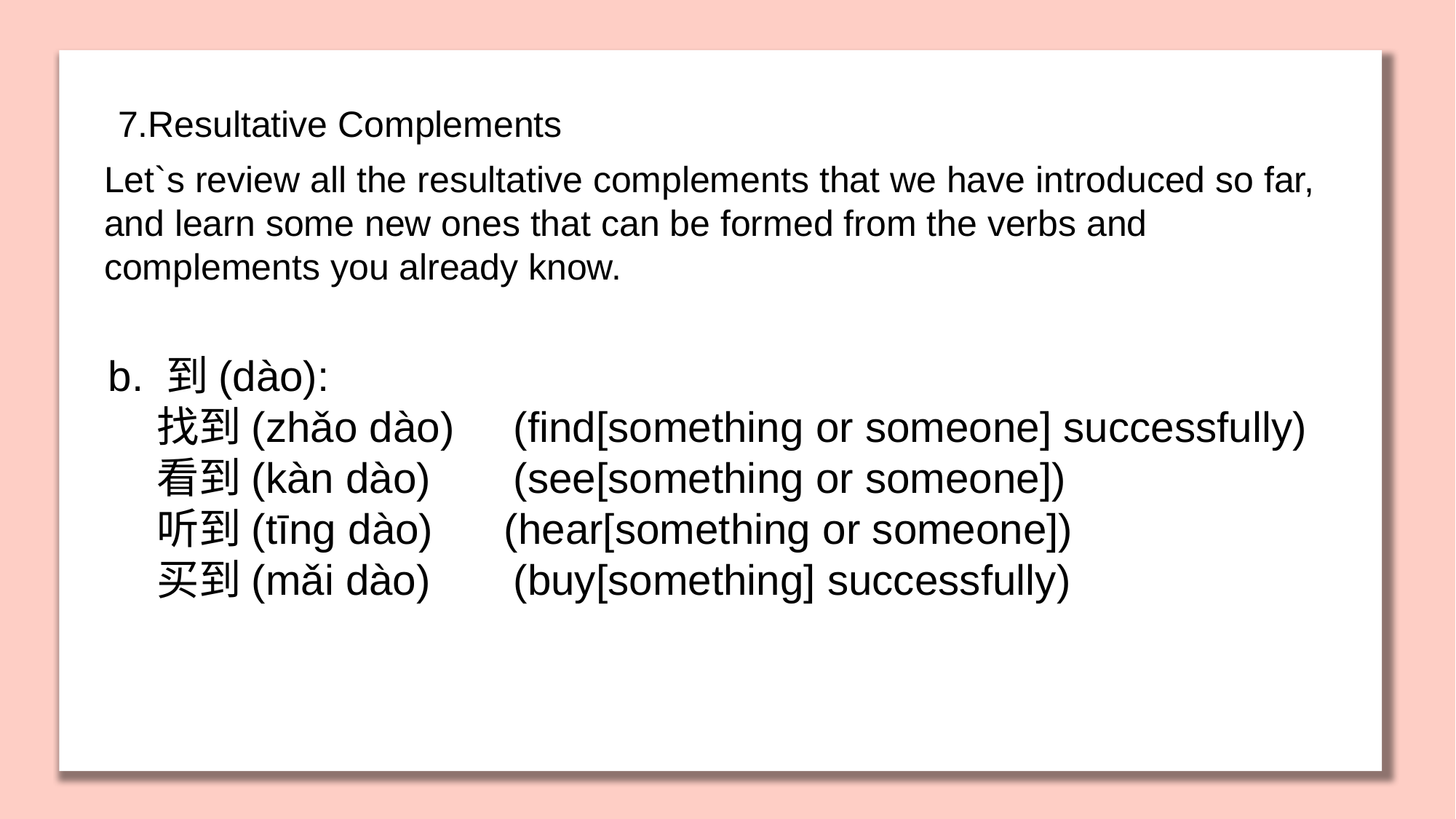

7.Resultative Complements
Let`s review all the resultative complements that we have introduced so far, and learn some new ones that can be formed from the verbs and complements you already know.
b. 到(dào):
    找到(zhǎo dào)     (find[something or someone] successfully)
    看到(kàn dào)       (see[something or someone])
    听到(tīng dào)      (hear[something or someone])
    买到(mǎi dào)       (buy[something] successfully)